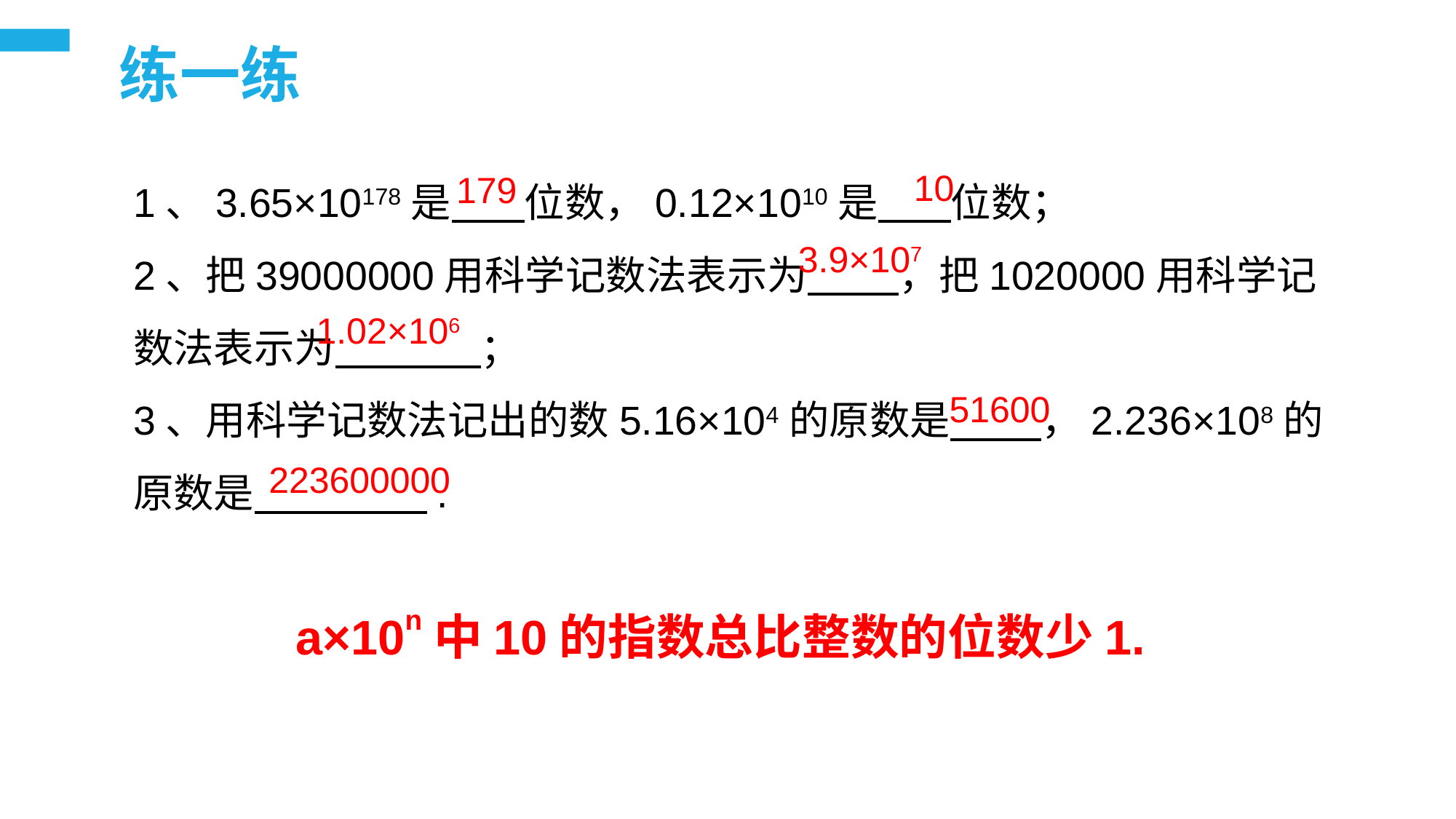

练一练
1、3.65×10178是        位数，0.12×1010是        位数；
2、把39000000用科学记数法表示为          ，把1020000用科学记数法表示为                ；
3、用科学记数法记出的数5.16×104的原数是          ，2.236×108的原数是                   .
10
179
3.9×107
1.02×106
51600
223600000
a×10n中10的指数总比整数的位数少1.